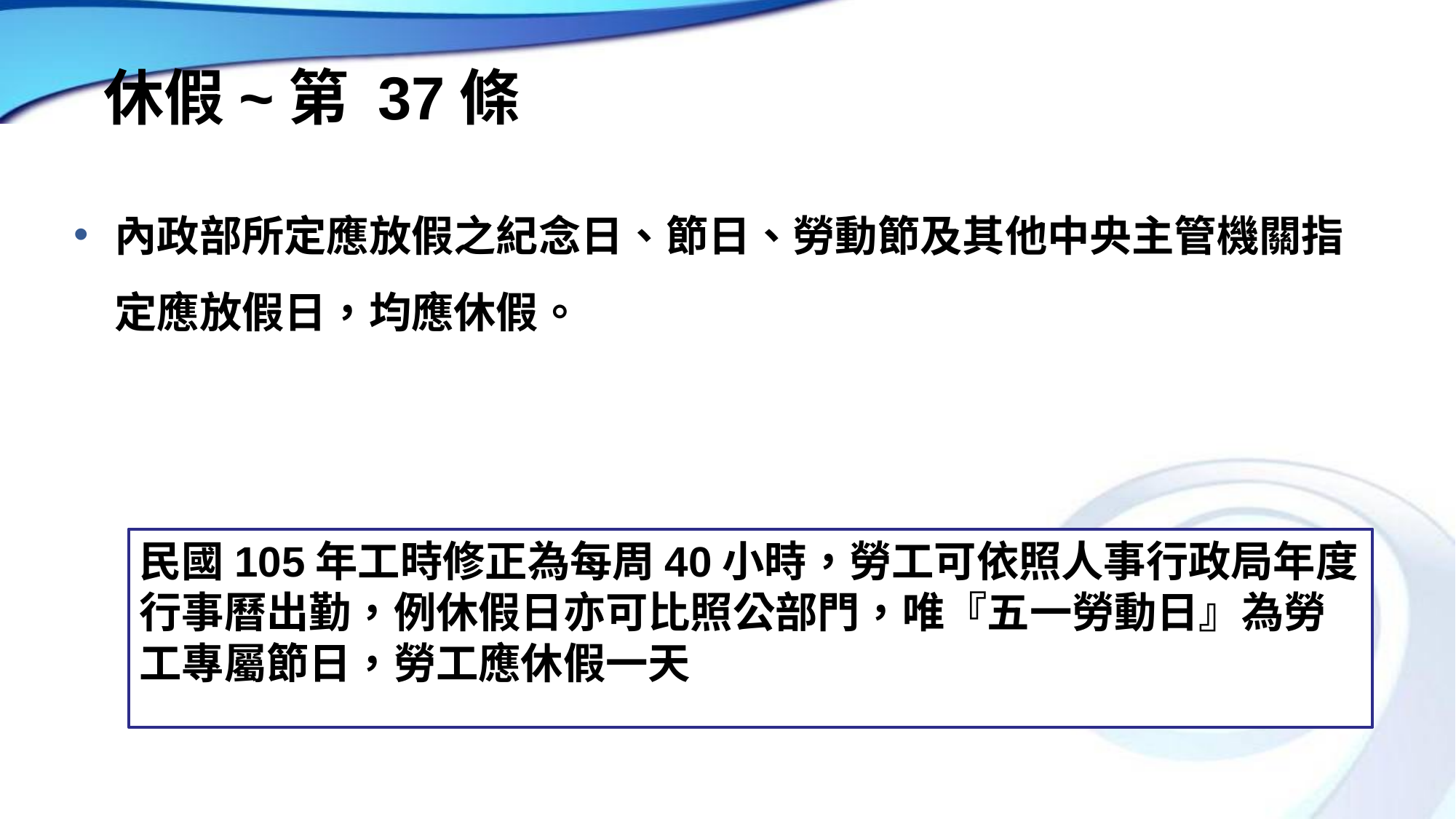

# 休假~第 37條
內政部所定應放假之紀念日、節日、勞動節及其他中央主管機關指定應放假日，均應休假。

民國105年工時修正為每周40小時，勞工可依照人事行政局年度行事曆出勤，例休假日亦可比照公部門，唯『五一勞動日』為勞工專屬節日，勞工應休假一天